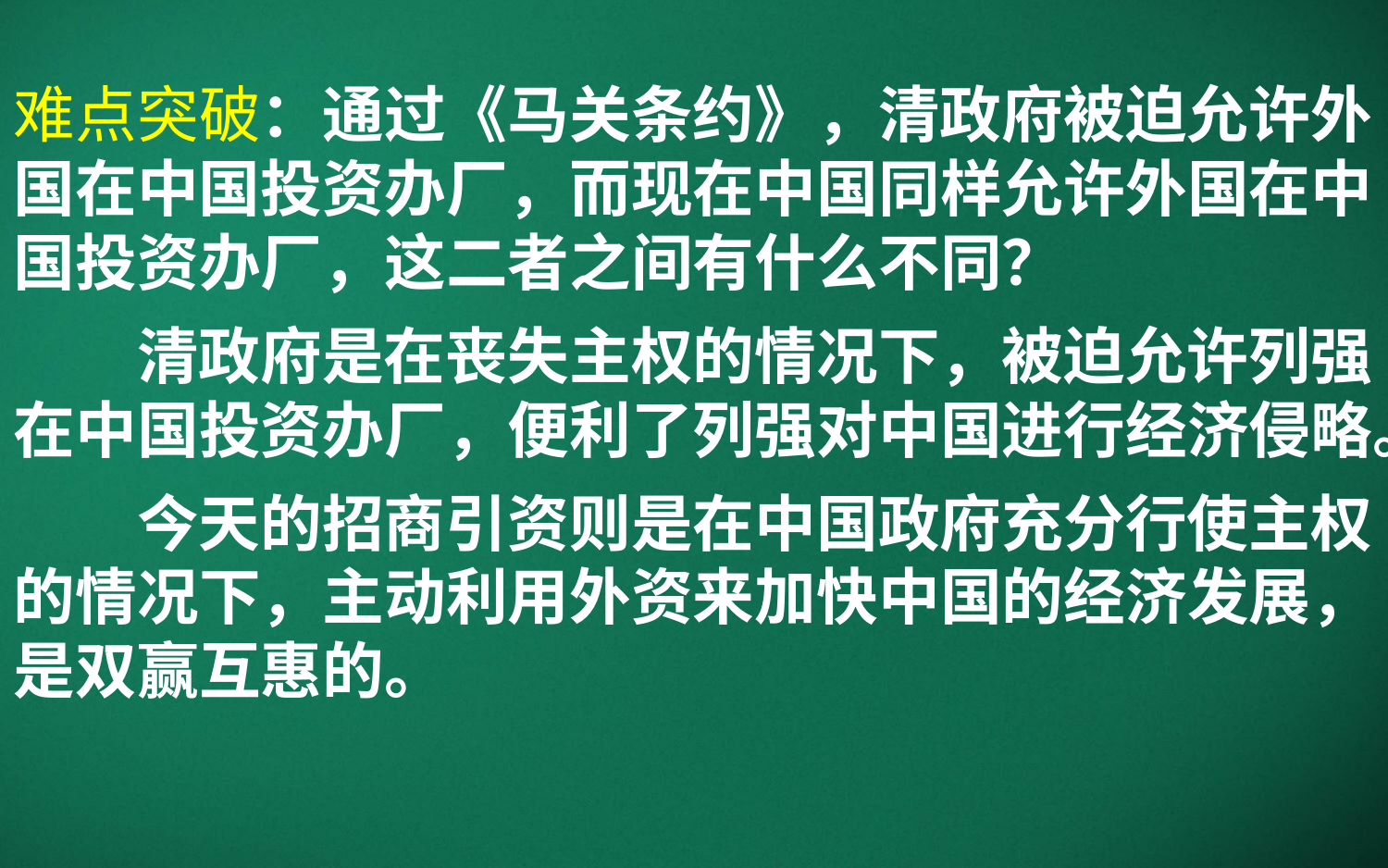

难点突破：通过《马关条约》，清政府被迫允许外国在中国投资办厂，而现在中国同样允许外国在中国投资办厂，这二者之间有什么不同？
清政府是在丧失主权的情况下，被迫允许列强在中国投资办厂，便利了列强对中国进行经济侵略。
今天的招商引资则是在中国政府充分行使主权的情况下，主动利用外资来加快中国的经济发展，是双赢互惠的。